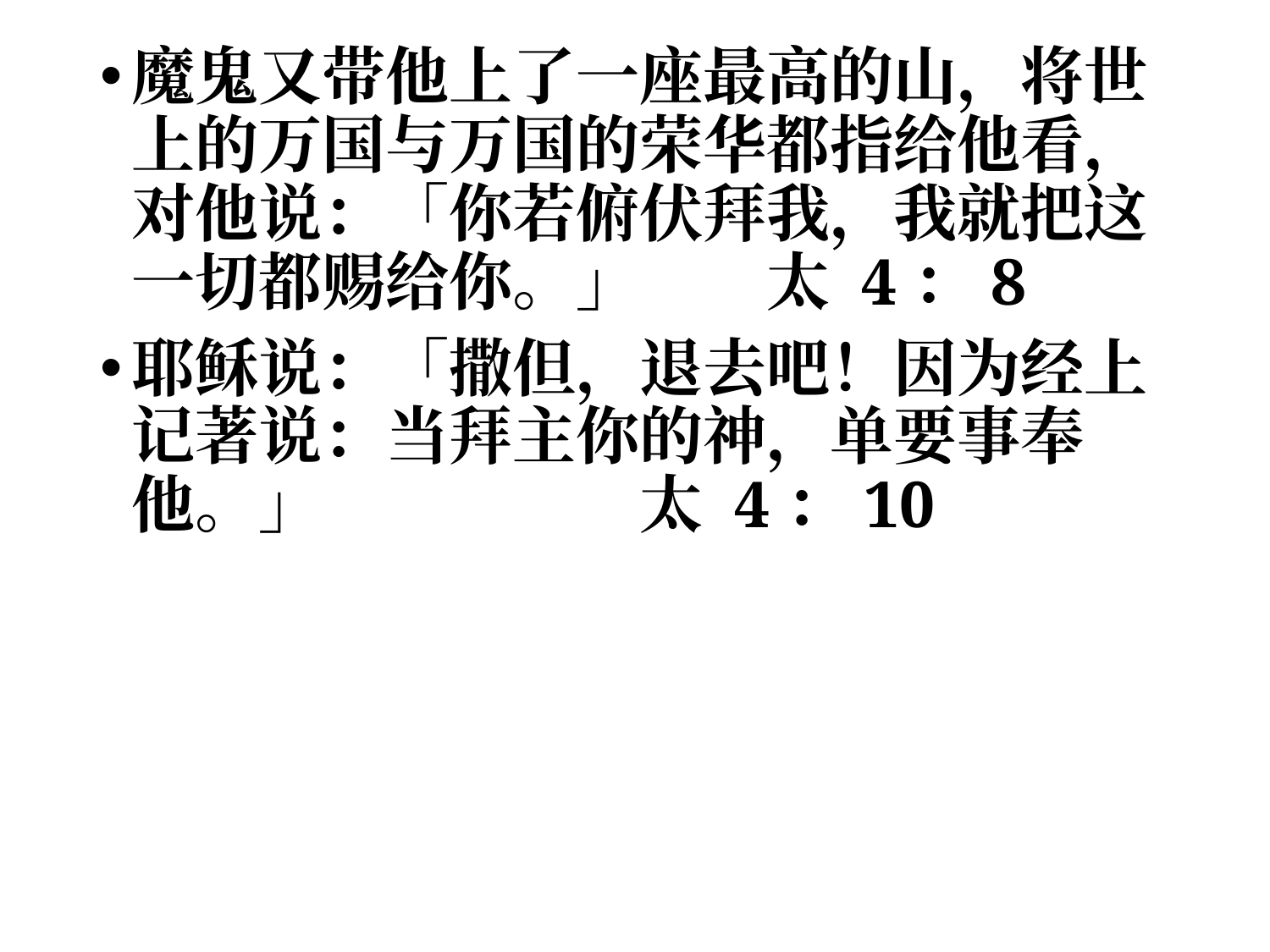

魔鬼又带他上了一座最高的山，将世上的万国与万国的荣华都指给他看， 对他说：「你若俯伏拜我，我就把这一切都赐给你。」	太 4：8
耶稣说：「撒但，退去吧！因为经上记著说：当拜主你的神，单要事奉他。」 			太 4：10